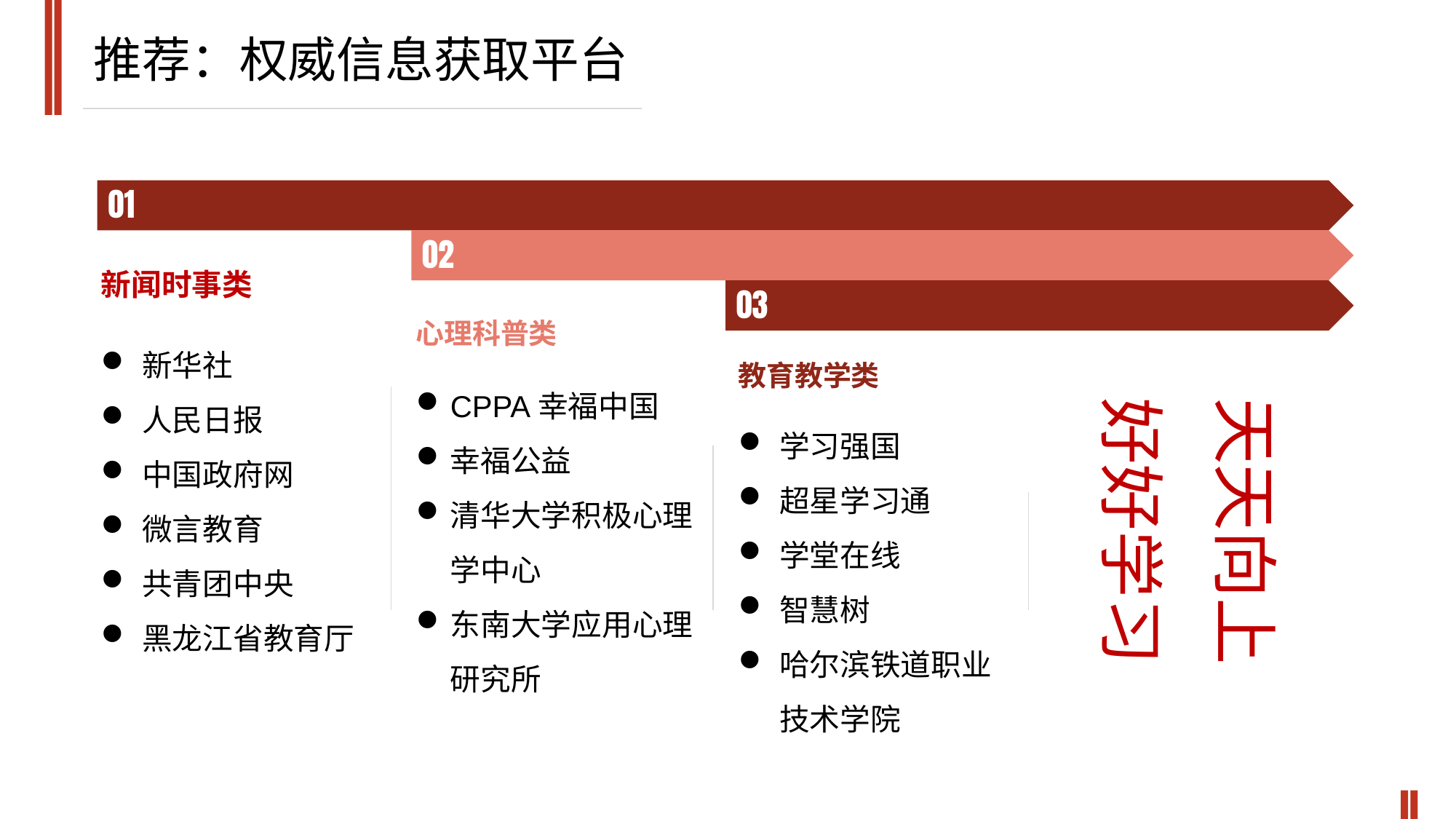

推荐：权威信息获取平台
01
02
新闻时事类
03
心理科普类
新华社
人民日报
中国政府网
微言教育
共青团中央
黑龙江省教育厅
教育教学类
CPPA幸福中国
幸福公益
清华大学积极心理学中心
东南大学应用心理研究所
天天向上
好好学习
学习强国
超星学习通
学堂在线
智慧树
哈尔滨铁道职业技术学院